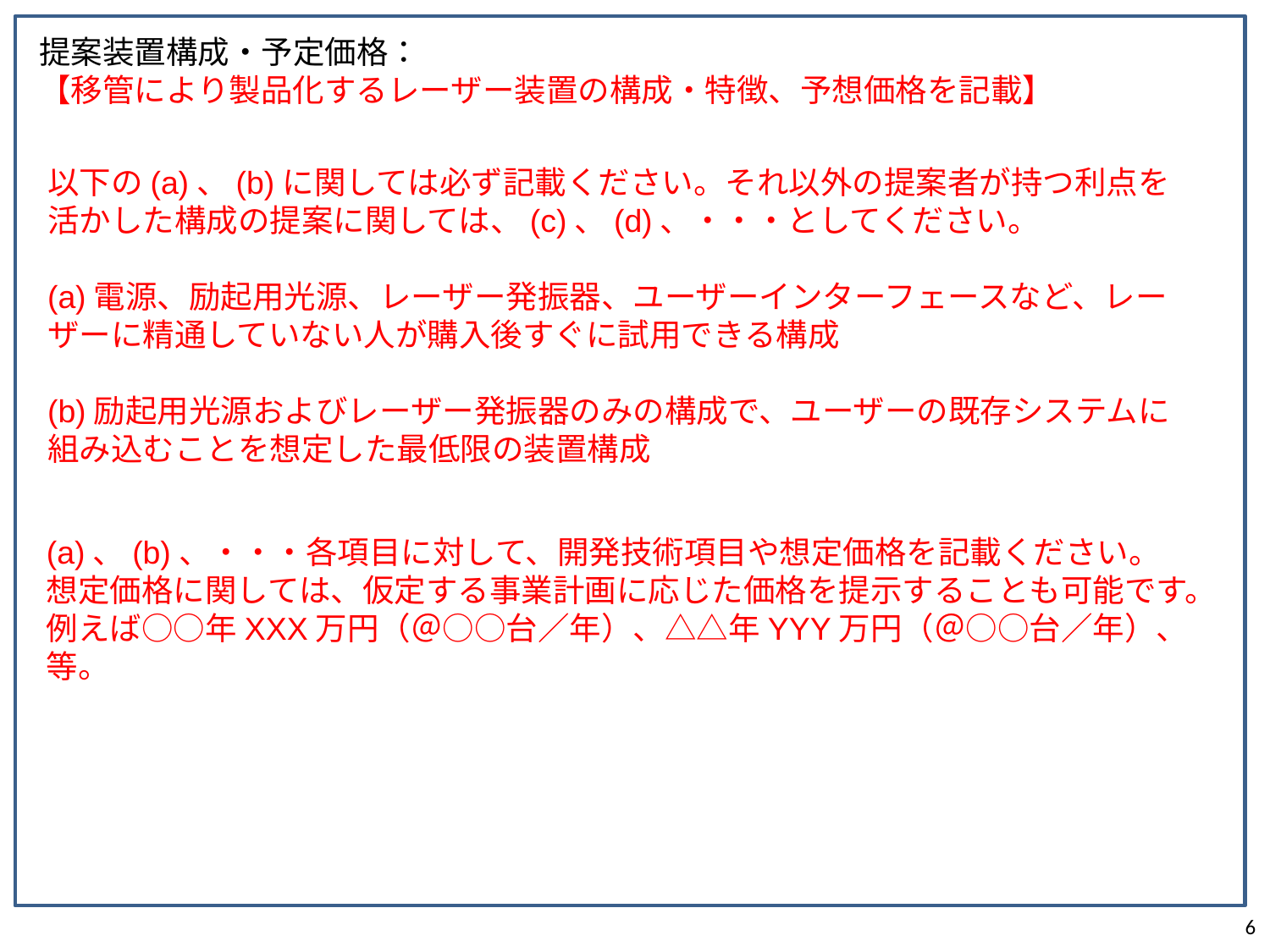

提案装置構成・予定価格：
【移管により製品化するレーザー装置の構成・特徴、予想価格を記載】
以下の(a)、(b)に関しては必ず記載ください。それ以外の提案者が持つ利点を活かした構成の提案に関しては、(c)、(d)、・・・としてください。

(a)電源、励起用光源、レーザー発振器、ユーザーインターフェースなど、レーザーに精通していない人が購入後すぐに試用できる構成

(b)励起用光源およびレーザー発振器のみの構成で、ユーザーの既存システムに組み込むことを想定した最低限の装置構成

(a)、(b)、・・・各項目に対して、開発技術項目や想定価格を記載ください。
想定価格に関しては、仮定する事業計画に応じた価格を提示することも可能です。例えば○○年XXX万円（＠○○台／年）、△△年YYY万円（＠○○台／年）、等。
6